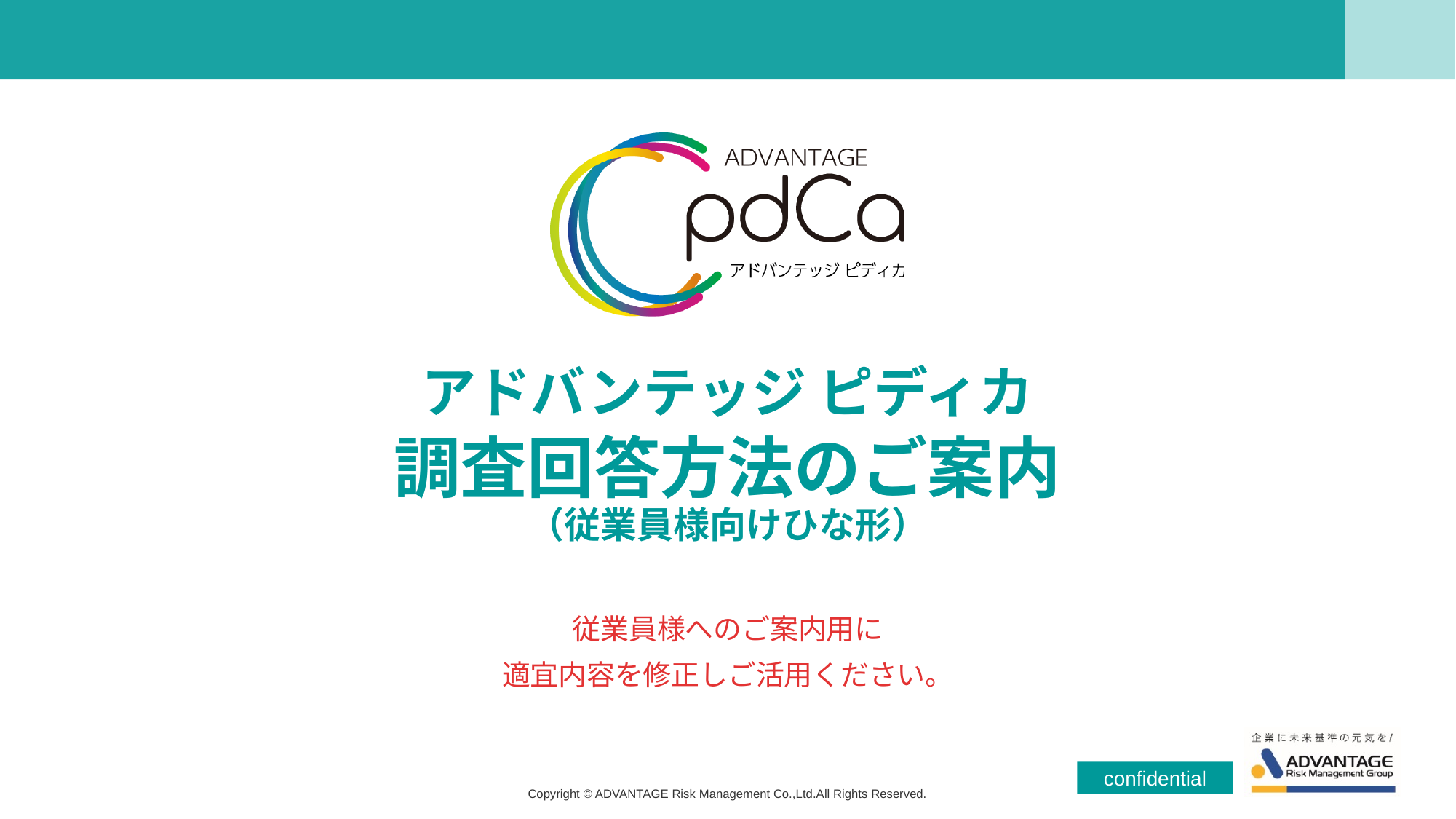

アドバンテッジ ピディカ
# 調査回答方法のご案内 （従業員様向けひな形）
従業員様へのご案内用に
適宜内容を修正しご活用ください。